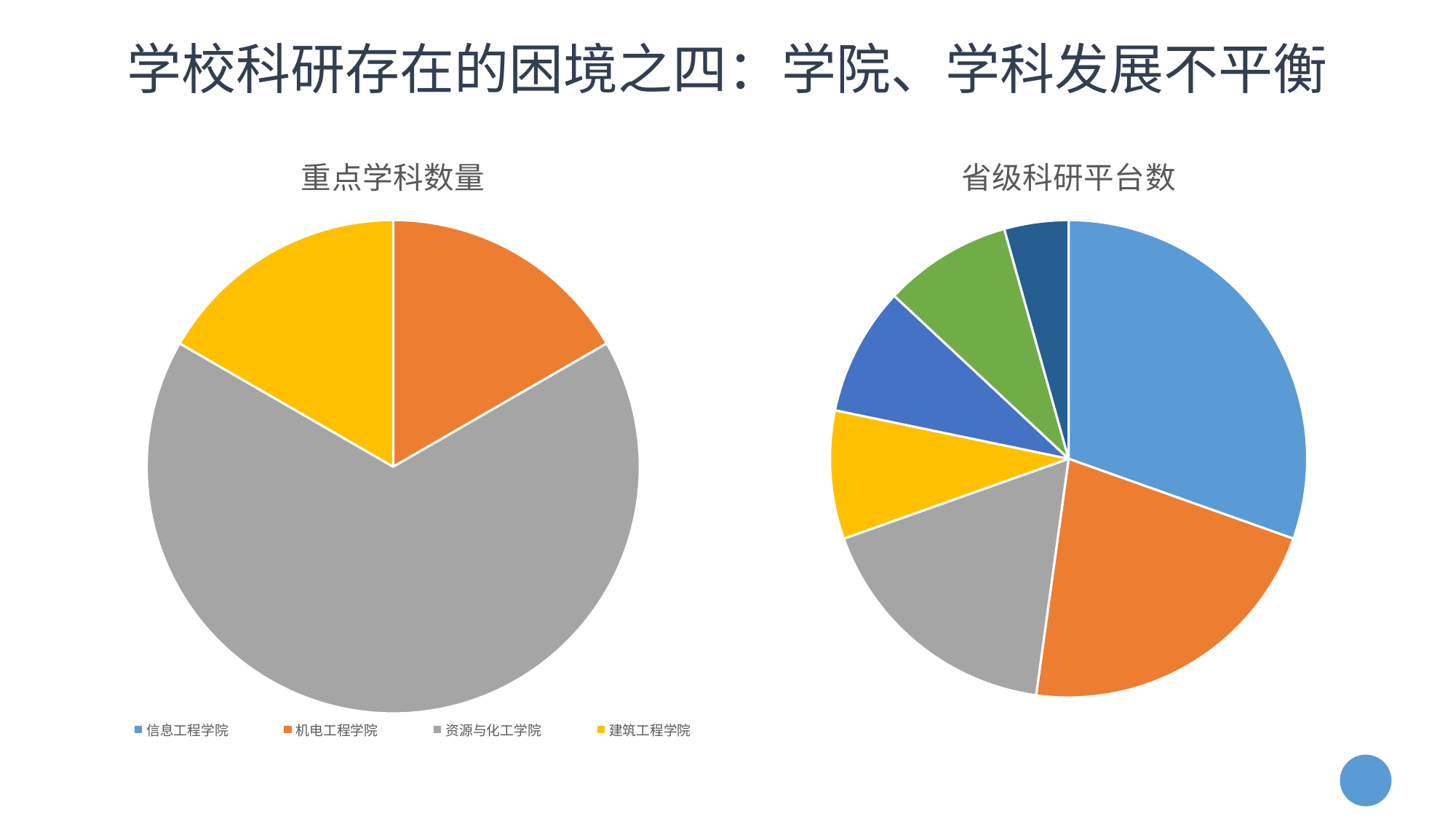

# 学校科研存在的困境之四：学院、学科发展不平衡

[unsupported chart]

### Chart: 省级科研平台数

| Category | 省级科研平台数 |
|---|---|
| 资化 | 7.0 |
| 机电 | 5.0 |
| 信息 | 4.0 |
| 建工 | 2.0 |
| 动漫 | 2.0 |
| 旅游 | 2.0 |
| 文传 | 1.0 |
产品发布标题
重组调研标题
项目启动标题
商业合作标题
26